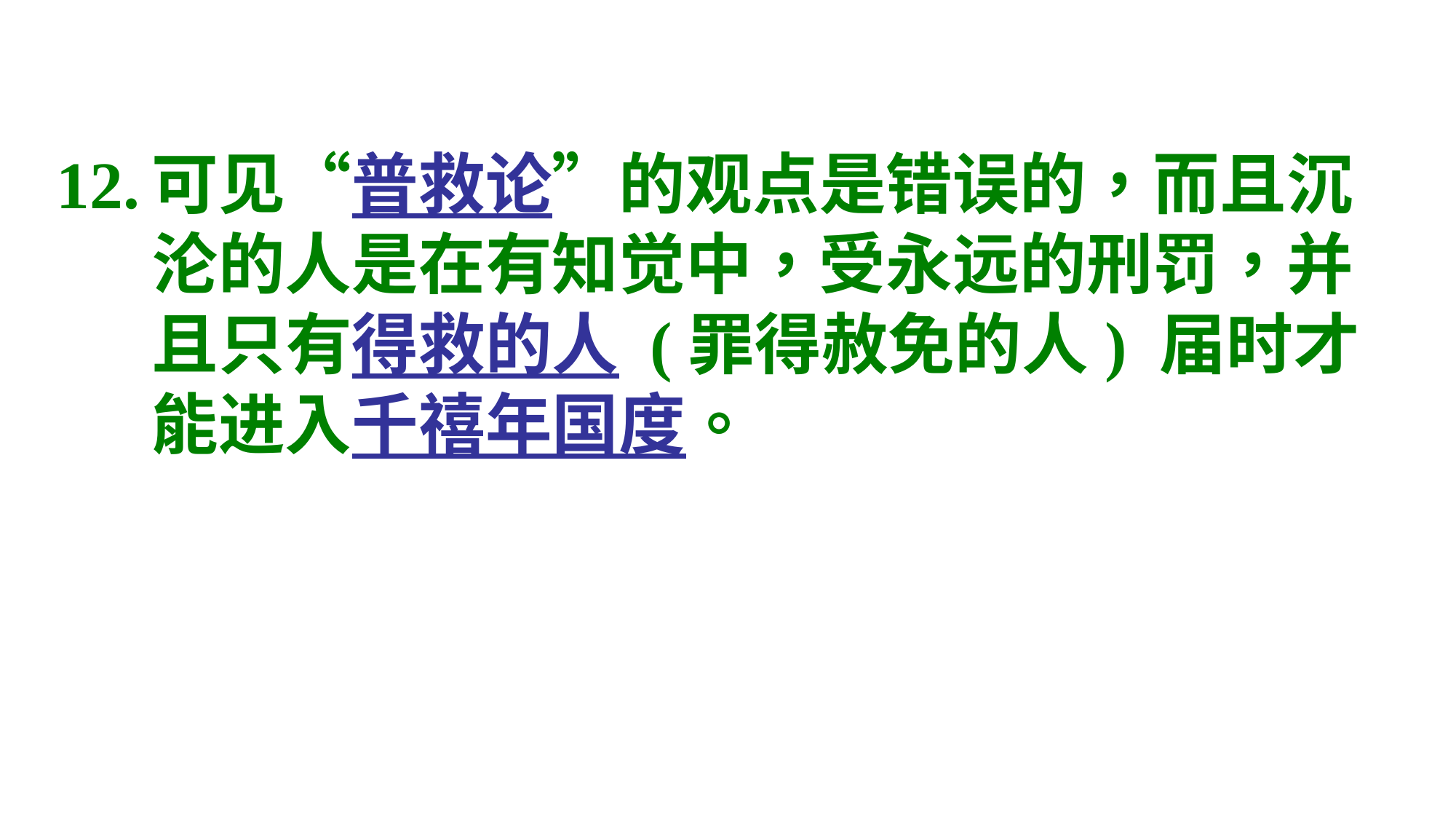

12.	可见“普救论”的观点是错误的，而且沉沦的人是在有知觉中，受永远的刑罚，并且只有得救的人 (罪得赦免的人) 届时才能进入千禧年国度。